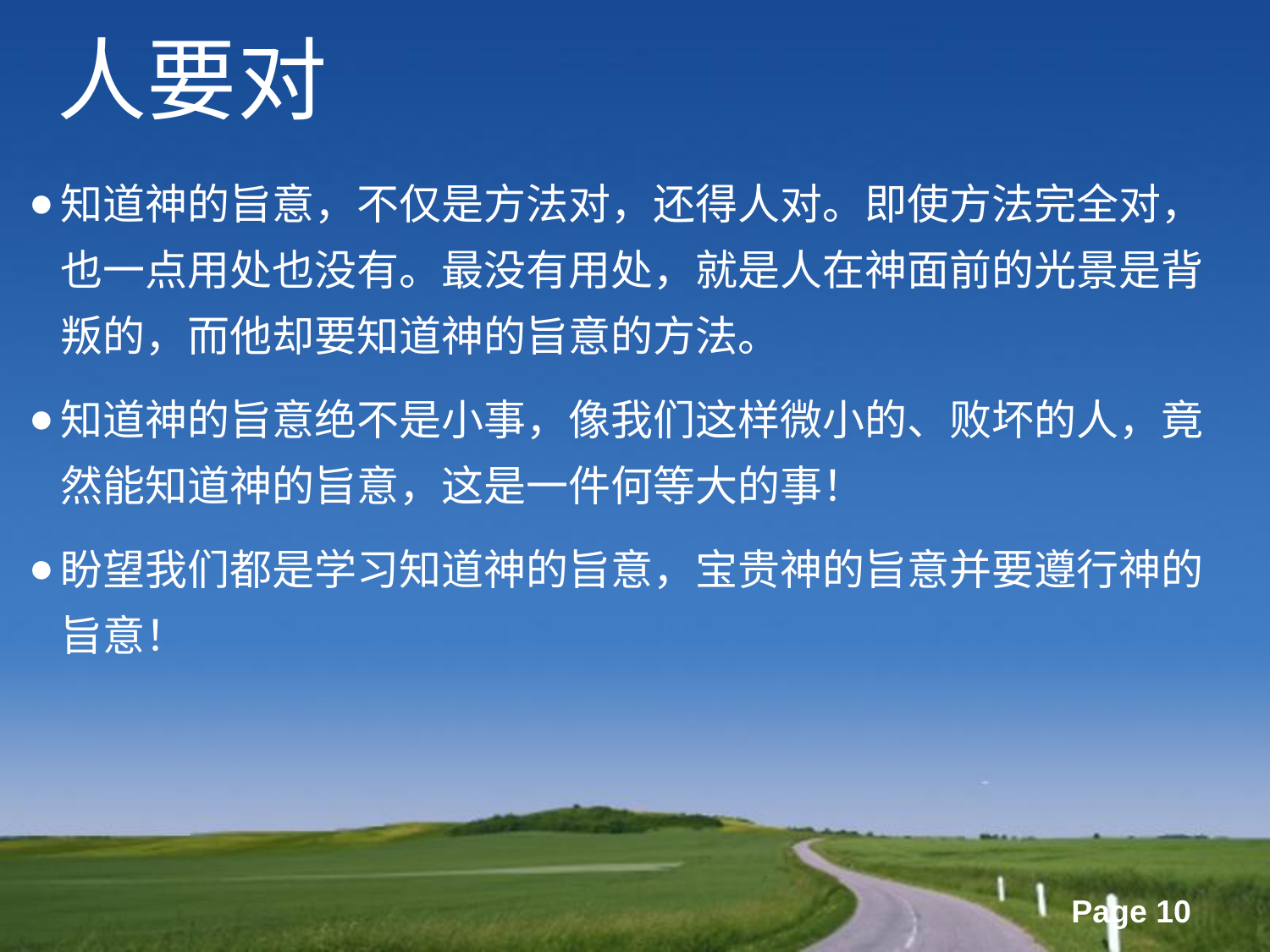

人要对
知道神的旨意，不仅是方法对，还得人对。即使方法完全对，也一点用处也没有。最没有用处，就是人在神面前的光景是背叛的，而他却要知道神的旨意的方法。
知道神的旨意绝不是小事，像我们这样微小的、败坏的人，竟然能知道神的旨意，这是一件何等大的事！
盼望我们都是学习知道神的旨意，宝贵神的旨意并要遵行神的旨意！